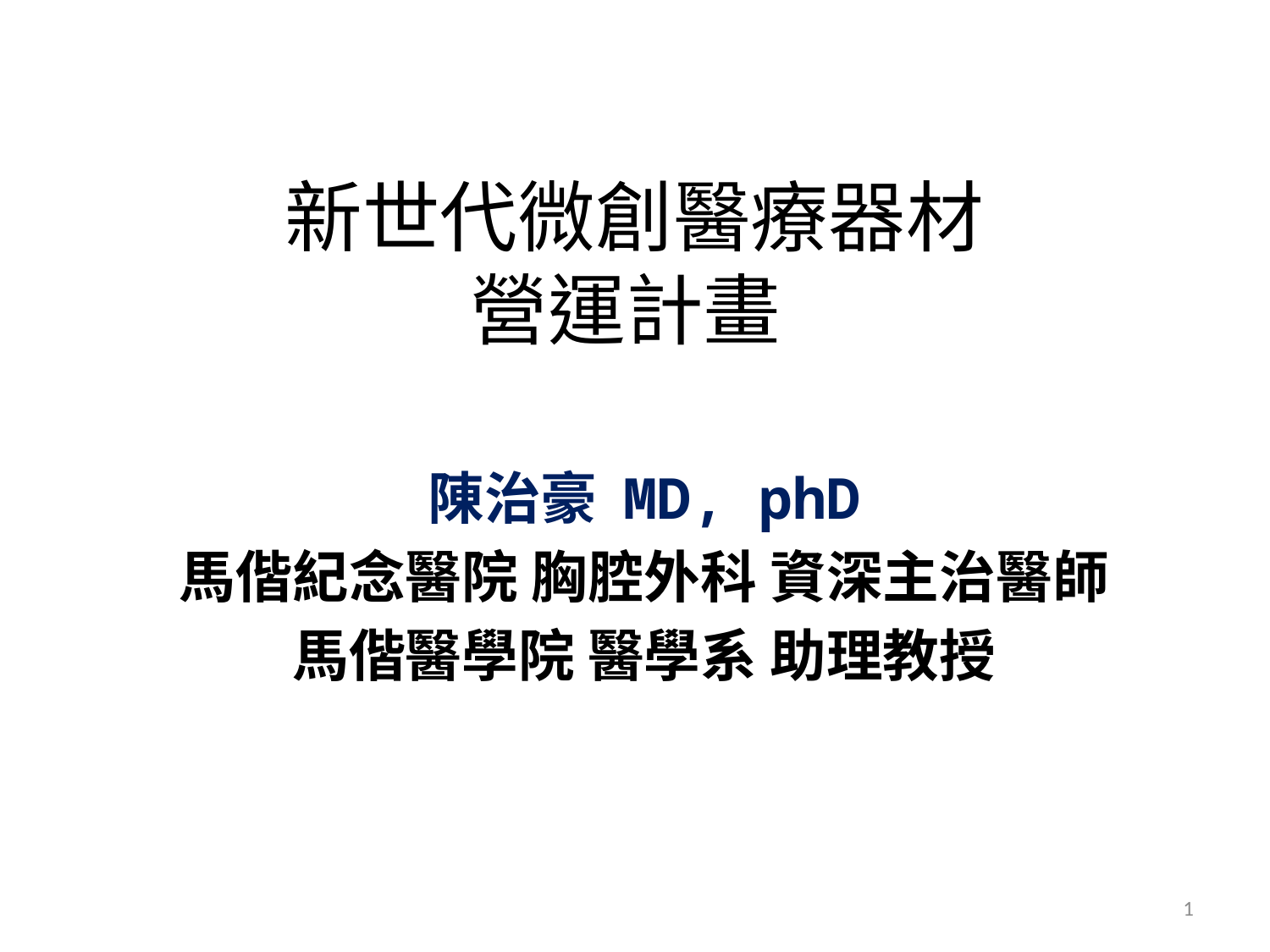

# 新世代微創醫療器材 營運計畫
陳治豪 MD, phD
馬偕紀念醫院 胸腔外科 資深主治醫師
馬偕醫學院 醫學系 助理教授
1